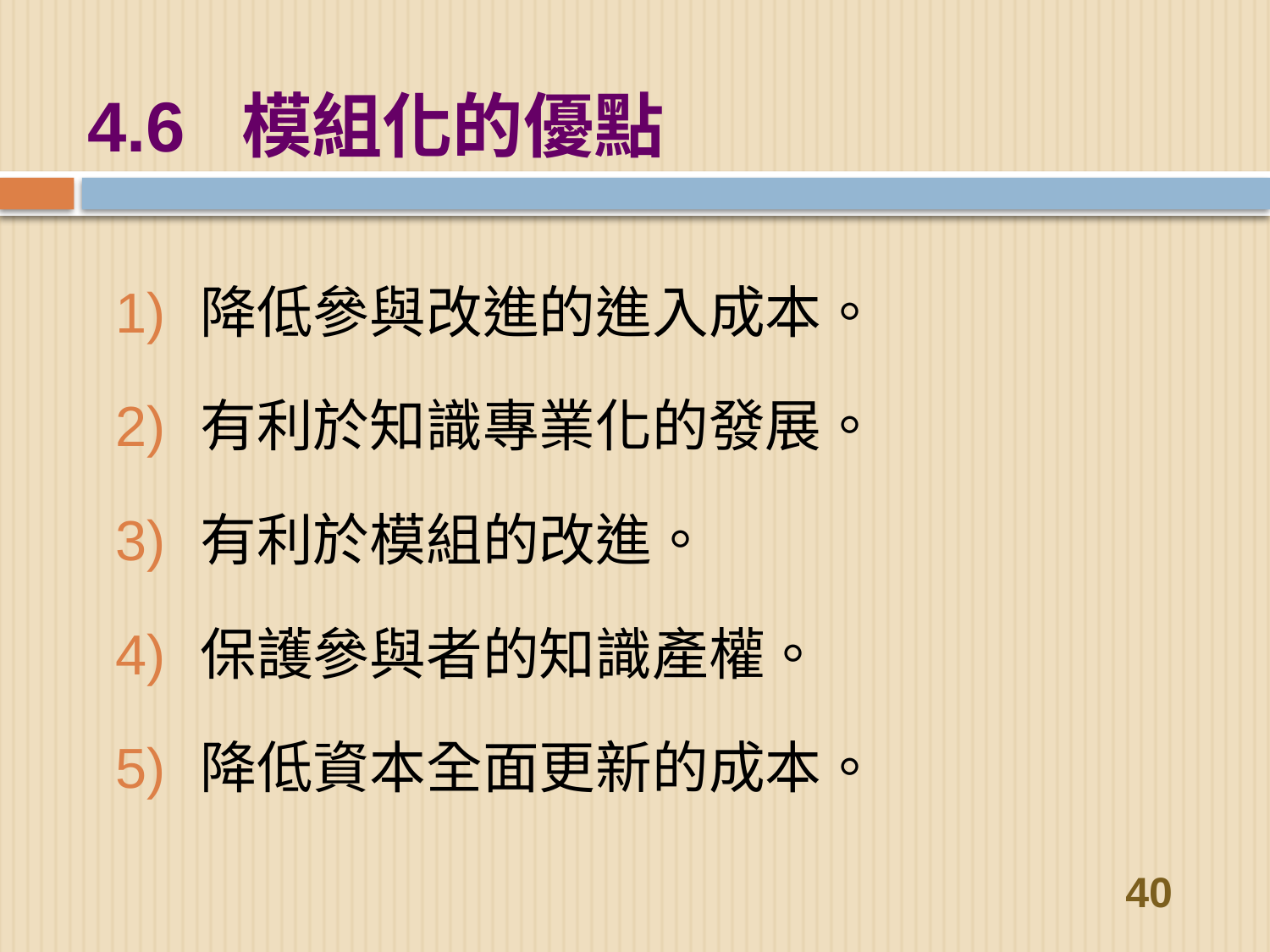

# 4.6  模組化的優點
降低參與改進的進入成本。
有利於知識專業化的發展。
有利於模組的改進。
保護參與者的知識產權。
降低資本全面更新的成本。
40